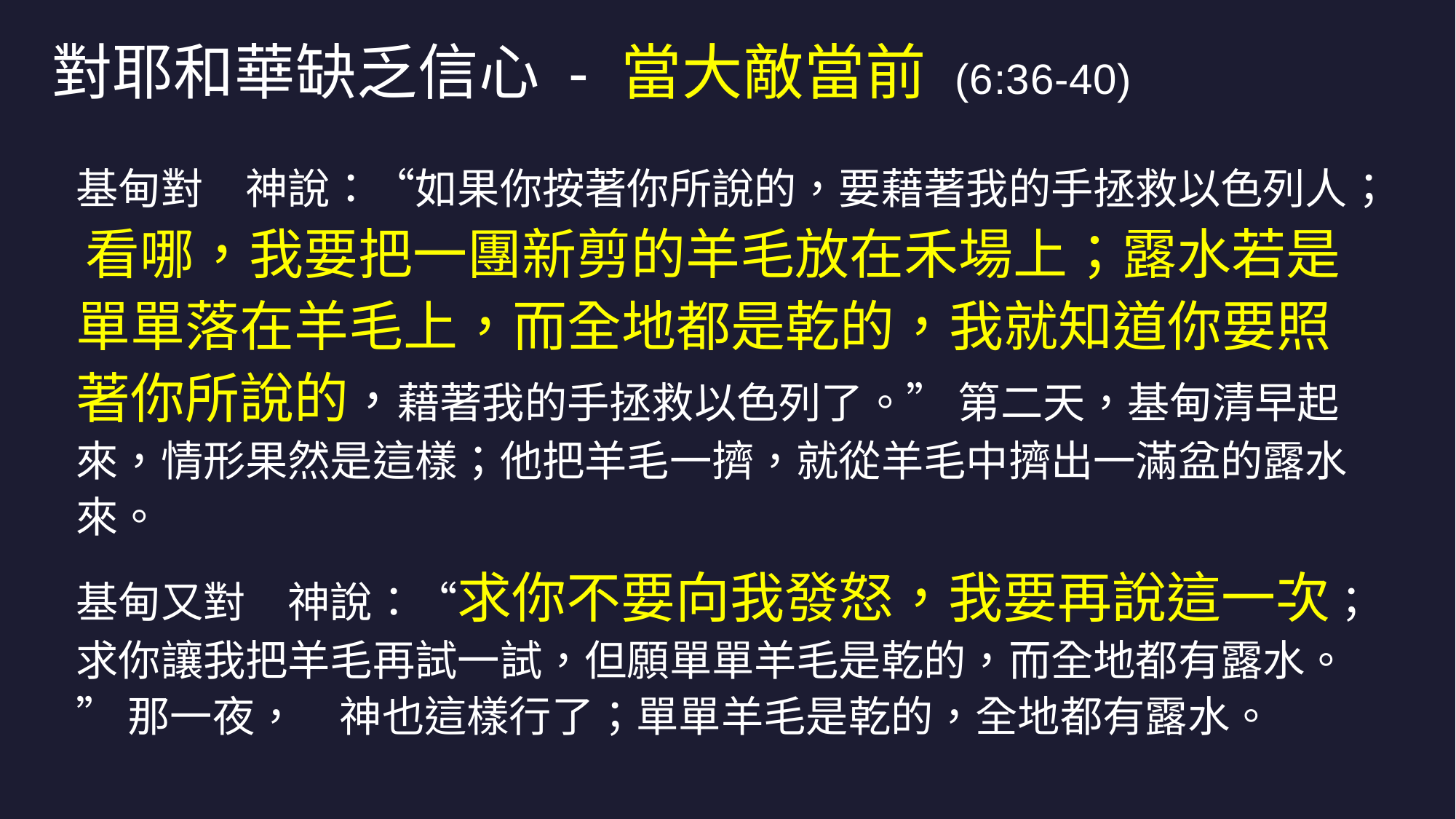

# 對耶和華缺乏信心 - 當大敵當前 (6:36-40)
基甸對　神說：“如果你按著你所說的，要藉著我的手拯救以色列人； 看哪，我要把一團新剪的羊毛放在禾場上；露水若是單單落在羊毛上，而全地都是乾的，我就知道你要照著你所說的，藉著我的手拯救以色列了。” 第二天，基甸清早起來，情形果然是這樣；他把羊毛一擠，就從羊毛中擠出一滿盆的露水來。
基甸又對　神說：“求你不要向我發怒，我要再說這一次；求你讓我把羊毛再試一試，但願單單羊毛是乾的，而全地都有露水。” 那一夜，　神也這樣行了；單單羊毛是乾的，全地都有露水。